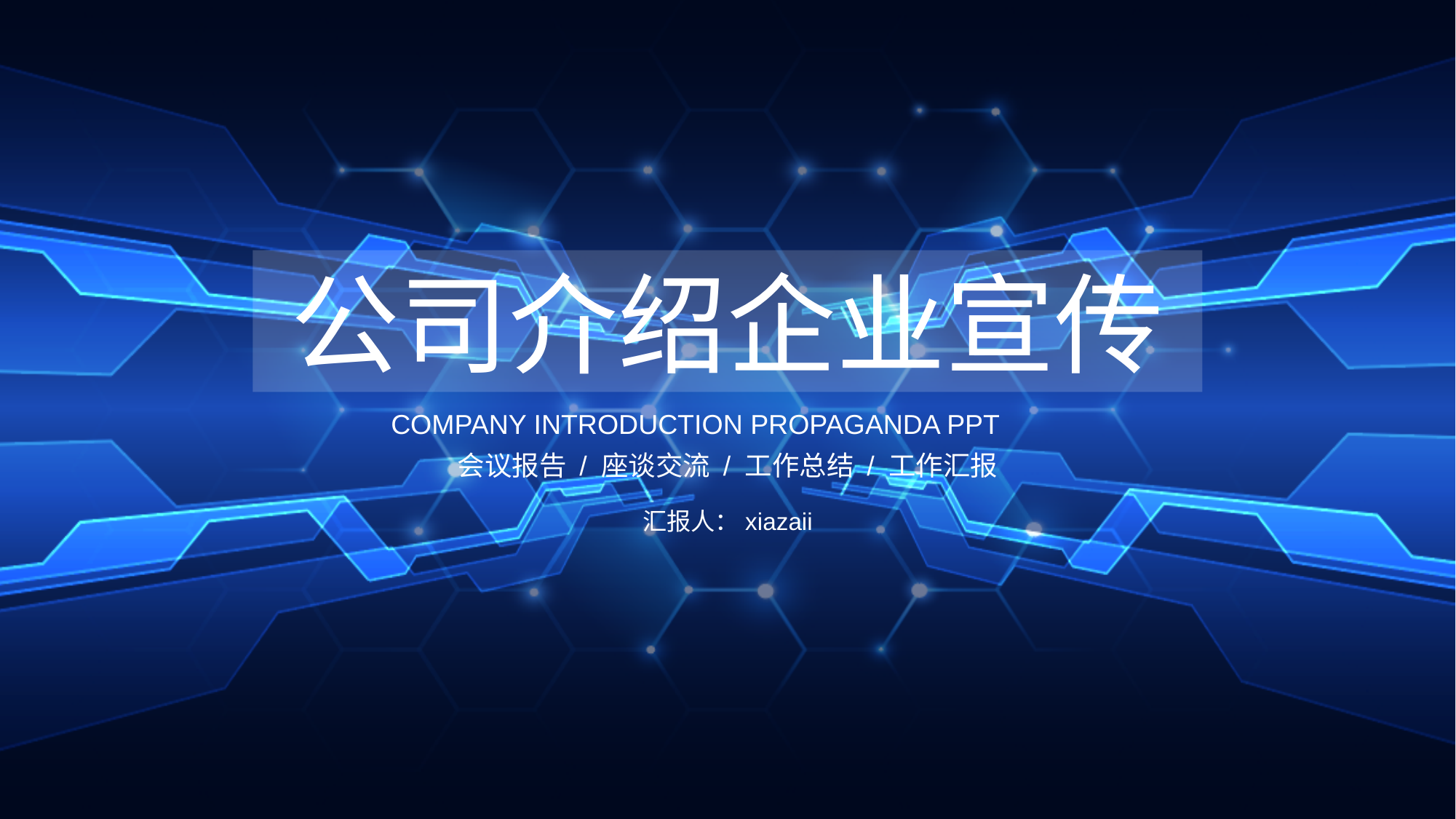

公司介绍企业宣传
COMPANY INTRODUCTION PROPAGANDA PPT
会议报告 / 座谈交流 / 工作总结 / 工作汇报
汇报人：xiazaii